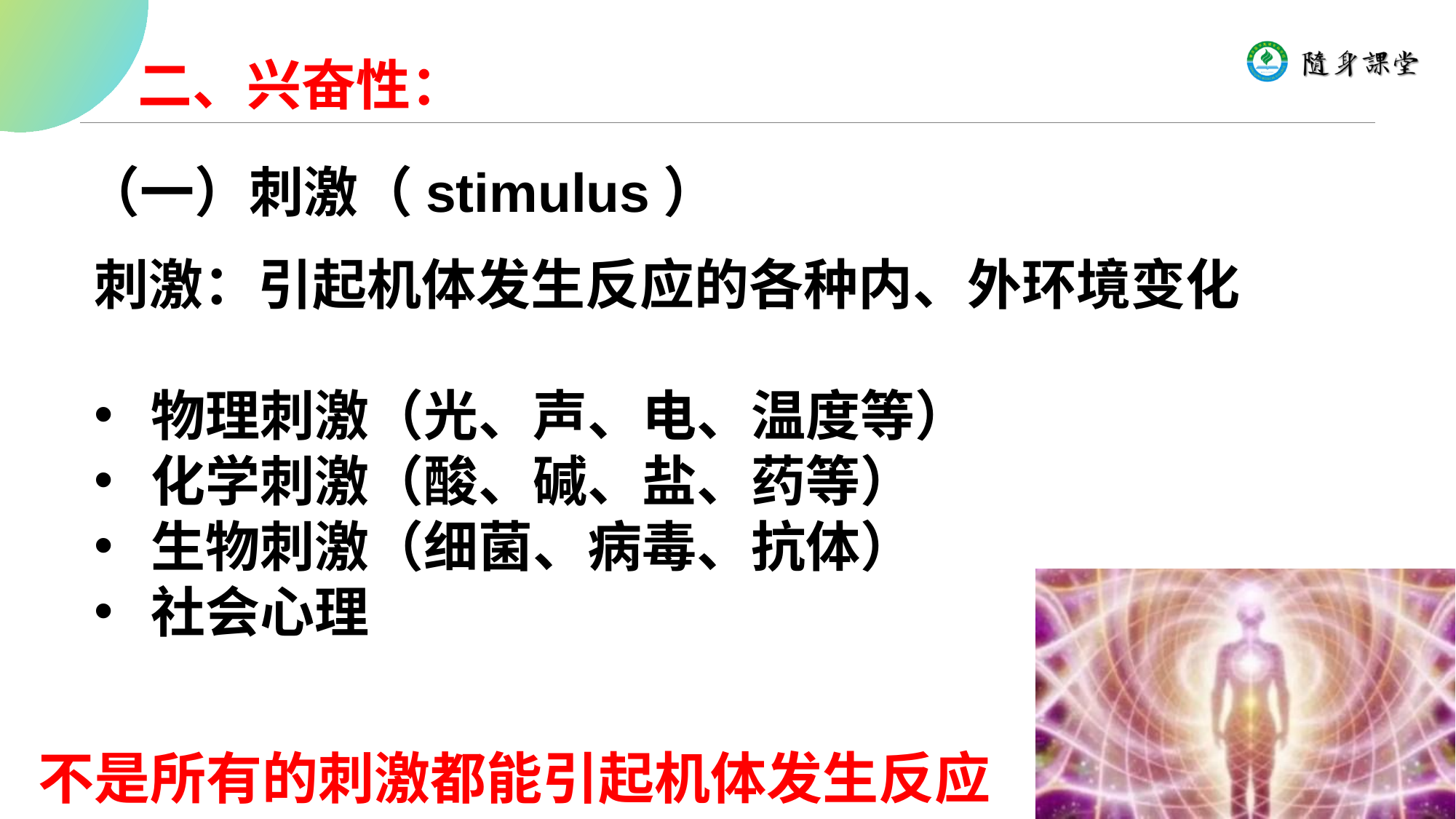

二、兴奋性：
（一）刺激（stimulus）

刺激：引起机体发生反应的各种内、外环境变化

  物理刺激（光、声、电、温度等）
  化学刺激（酸、碱、盐、药等）
  生物刺激（细菌、病毒、抗体）
  社会心理
不是所有的刺激都能引起机体发生反应